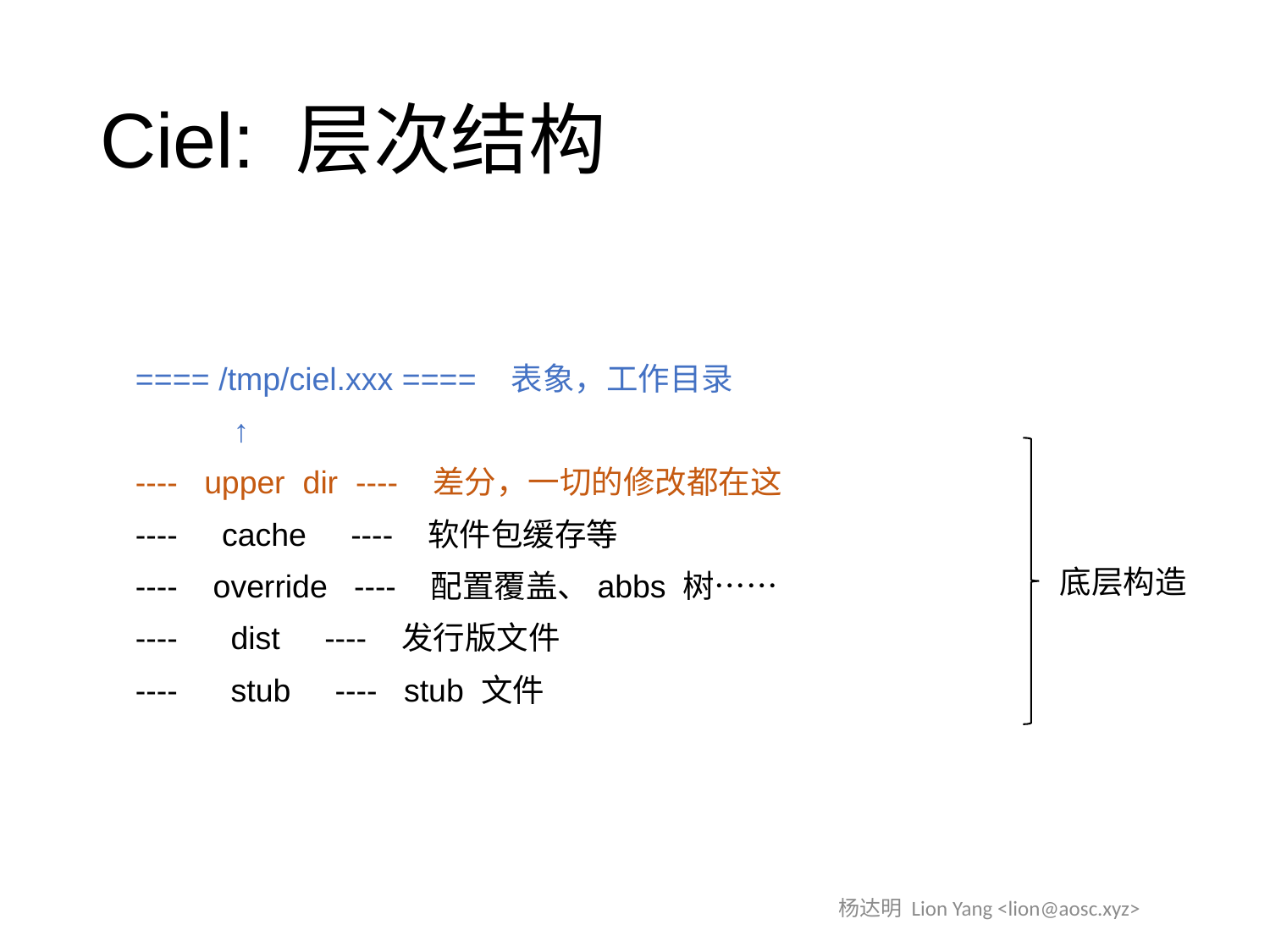

# Ciel: 层次结构

    ==== /tmp/ciel.xxx ====   表象，工作目录
               ↑
    ----   upper  dir  ----   差分，一切的修改都在这
    ----     cache     ----   软件包缓存等
    ----    override   ----   配置覆盖、abbs 树……
    ----      dist     ----   发行版文件
    ----      stub     ----   stub 文件

底层构造
杨达明 Lion Yang <lion@aosc.xyz>